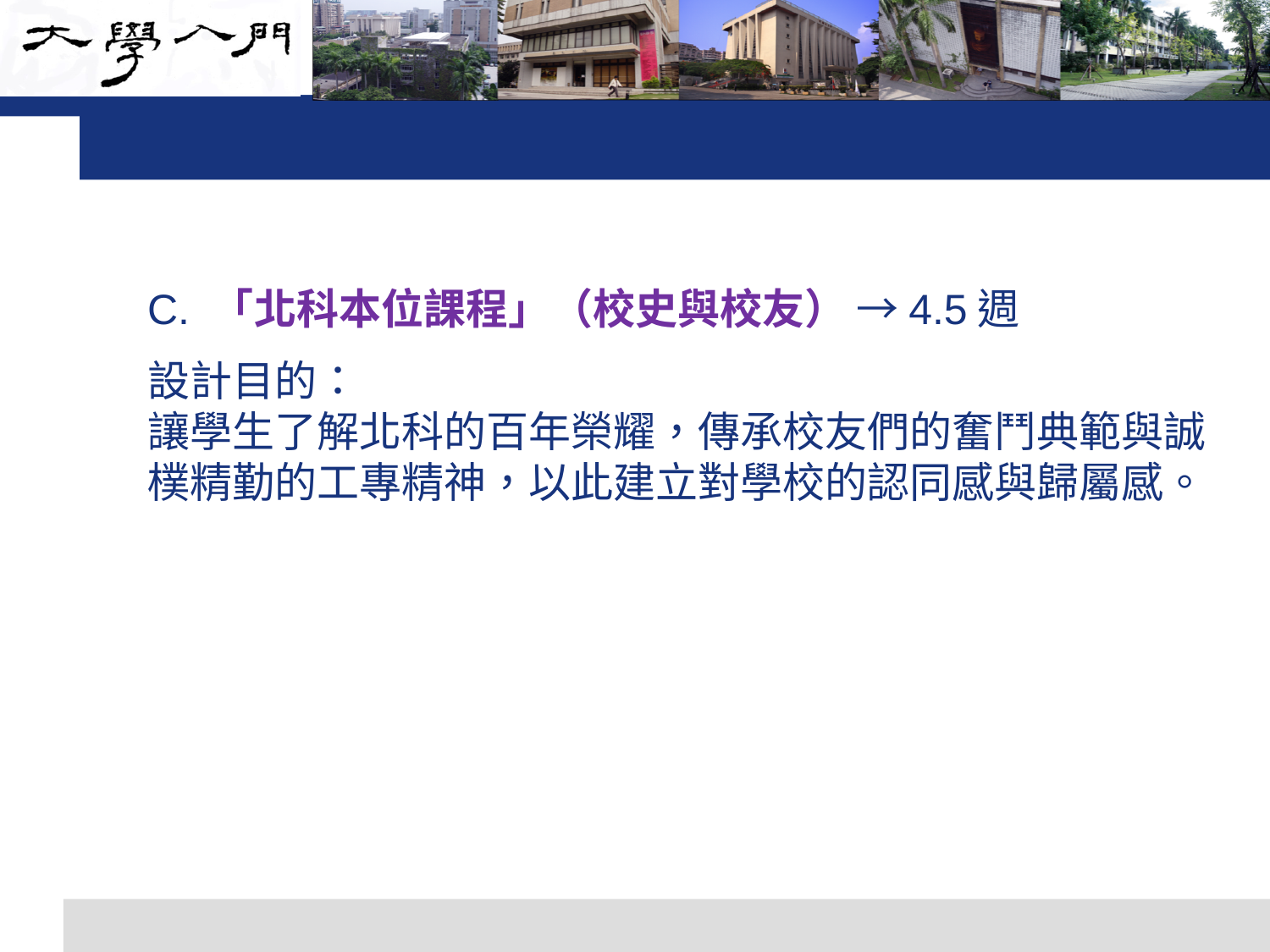

#
C. 「北科本位課程」（校史與校友） →4.5週
設計目的：
讓學生了解北科的百年榮耀，傳承校友們的奮鬥典範與誠樸精勤的工專精神，以此建立對學校的認同感與歸屬感。